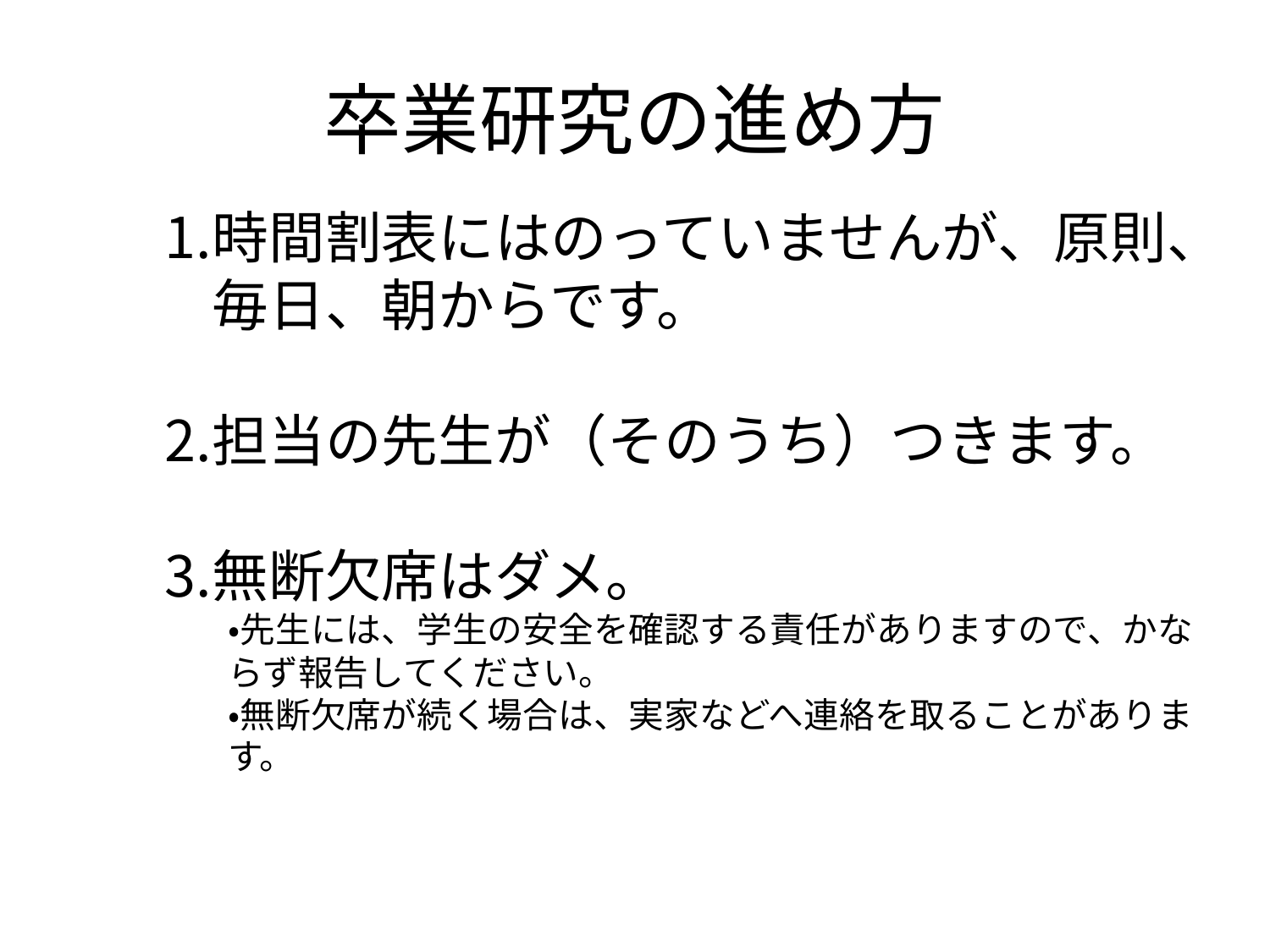

# 卒業研究の進め方
時間割表にはのっていませんが、原則、毎日、朝からです。

担当の先生が（そのうち）つきます。

無断欠席はダメ。
・先生には、学生の安全を確認する責任がありますので、かならず報告してください。
・無断欠席が続く場合は、実家などへ連絡を取ることがあります。